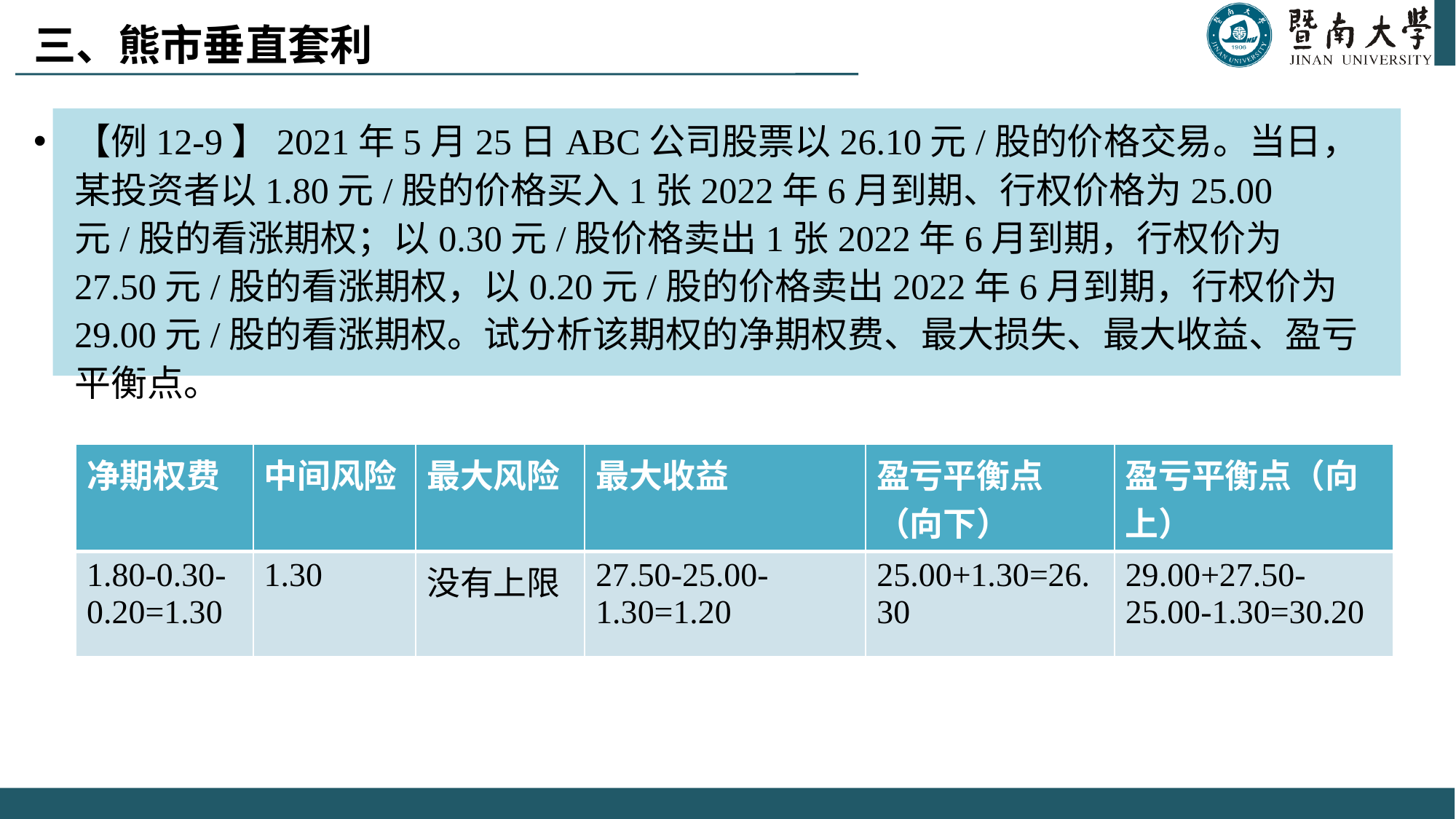

# 三、熊市垂直套利
【例12-9】2021年5月25日ABC公司股票以26.10元/股的价格交易。当日，某投资者以1.80元/股的价格买入1张2022年6月到期、行权价格为25.00元/股的看涨期权；以0.30元/股价格卖出1张2022年6月到期，行权价为27.50元/股的看涨期权，以0.20元/股的价格卖出2022年6月到期，行权价为29.00元/股的看涨期权。试分析该期权的净期权费、最大损失、最大收益、盈亏平衡点。

| 净期权费 | 中间风险 | 最大风险 | 最大收益 | 盈亏平衡点（向下） | 盈亏平衡点（向上） |
| --- | --- | --- | --- | --- | --- |
| 1.80-0.30-0.20=1.30 | 1.30 | 没有上限 | 27.50-25.00-1.30=1.20 | 25.00+1.30=26.30 | 29.00+27.50-25.00-1.30=30.20 |